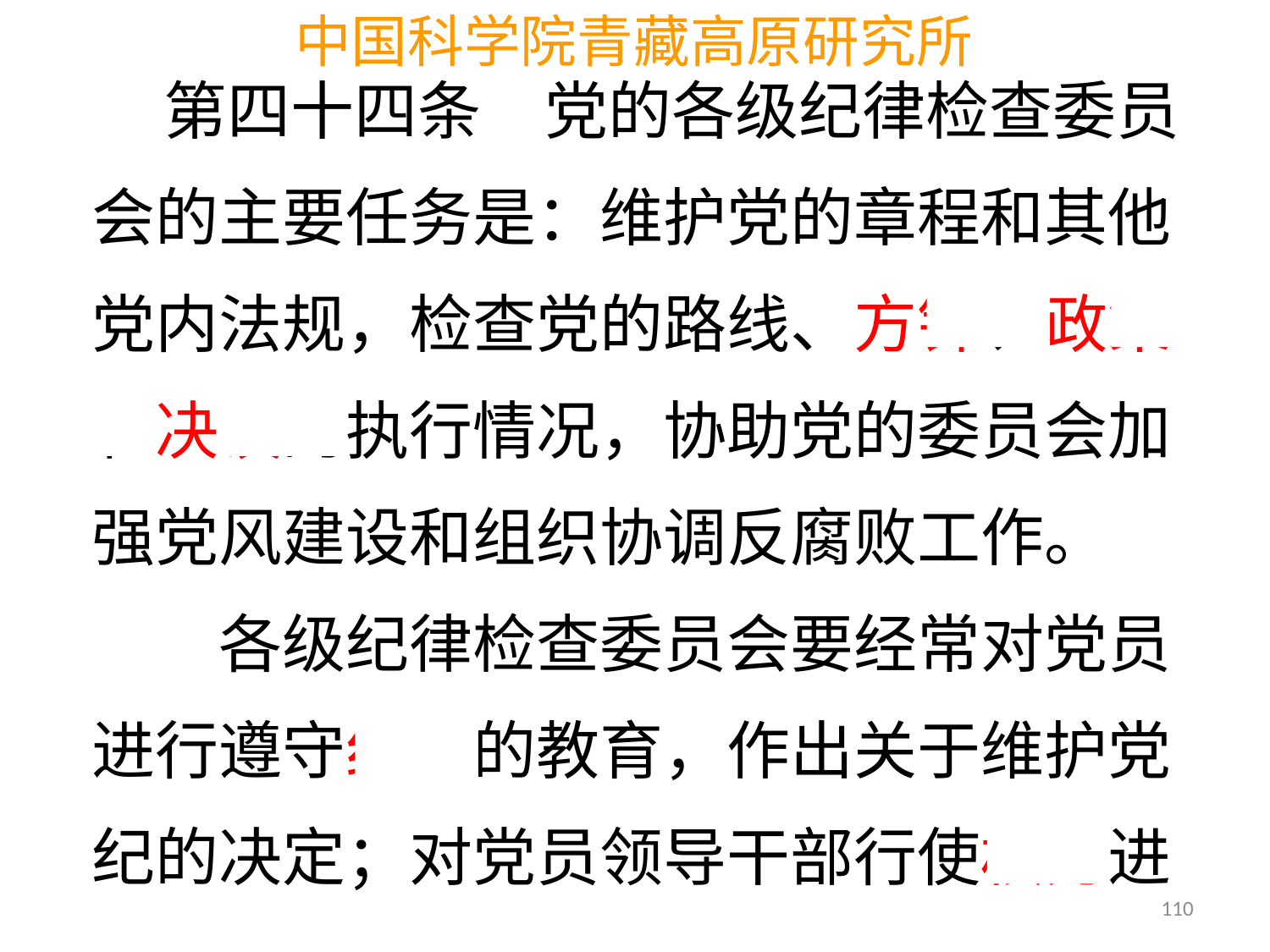

# 第四十四条　党的各级纪律检查委员会的主要任务是：维护党的章程和其他党内法规，检查党的路线、方针、政策和决议的执行情况，协助党的委员会加强党风建设和组织协调反腐败工作。 　　各级纪律检查委员会要经常对党员进行遵守纪律的教育，作出关于维护党纪的决定；对党员领导干部行使权力进

110